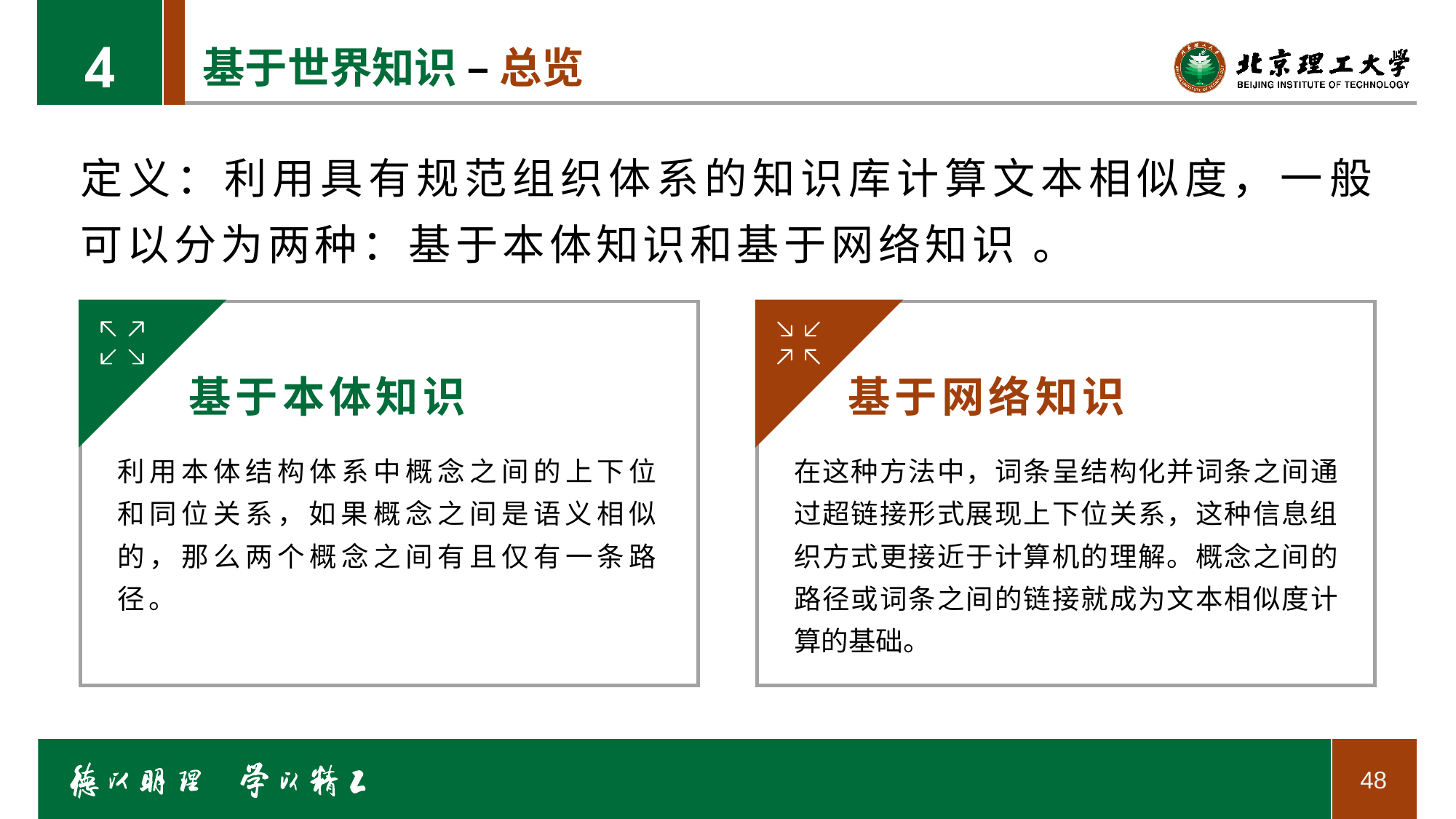

4
# 基于世界知识 – 总览
定义：利用具有规范组织体系的知识库计算文本相似度，一般可以分为两种：基于本体知识和基于网络知识 。

基于本体知识
基于网络知识
利用本体结构体系中概念之间的上下位和同位关系，如果概念之间是语义相似的，那么两个概念之间有且仅有一条路径。
在这种方法中，词条呈结构化并词条之间通过超链接形式展现上下位关系，这种信息组织方式更接近于计算机的理解。概念之间的路径或词条之间的链接就成为文本相似度计算的基础。